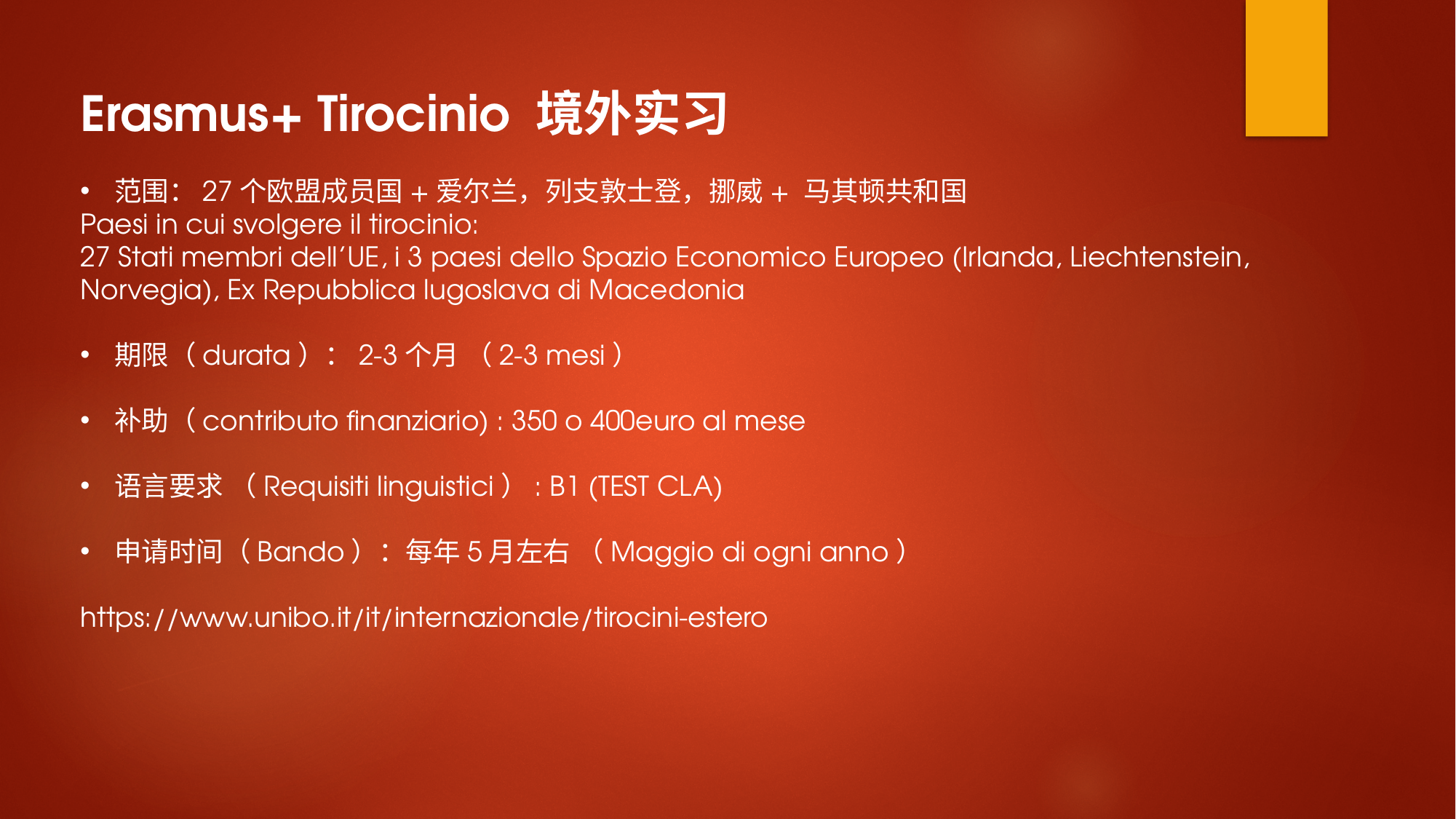

Erasmus+ Tirocinio 境外实习

范围：27个欧盟成员国+爱尔兰，列支敦士登，挪威+ 马其顿共和国
Paesi in cui svolgere il tirocinio:
27 Stati membri dell’UE, i 3 paesi dello Spazio Economico Europeo (Irlanda, Liechtenstein, Norvegia), Ex Repubblica lugoslava di Macedonia

期限（durata）：2-3个月 （2-3 mesi）

补助（contributo finanziario) : 350 o 400euro al mese

语言要求 （Requisiti linguistici）: B1 (TEST CLA)

申请时间（Bando）：每年5月左右 （Maggio di ogni anno）

https://www.unibo.it/it/internazionale/tirocini-estero